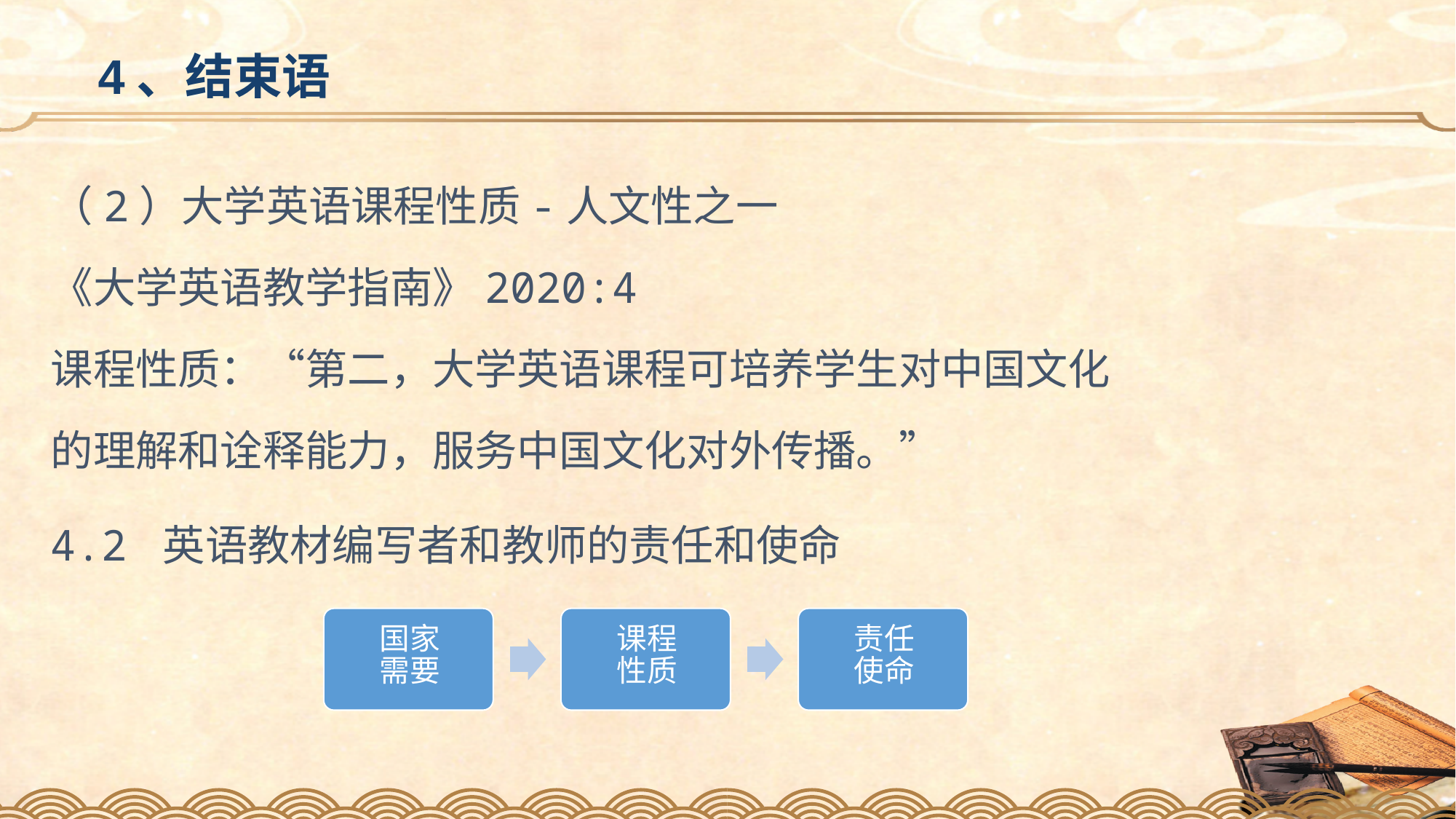

4、结束语
（2）大学英语课程性质-人文性之一
《大学英语教学指南》2020:4
课程性质：“第二，大学英语课程可培养学生对中国文化的理解和诠释能力，服务中国文化对外传播。”
4.2 英语教材编写者和教师的责任和使命
国家
需要

课程
性质

责任
使命